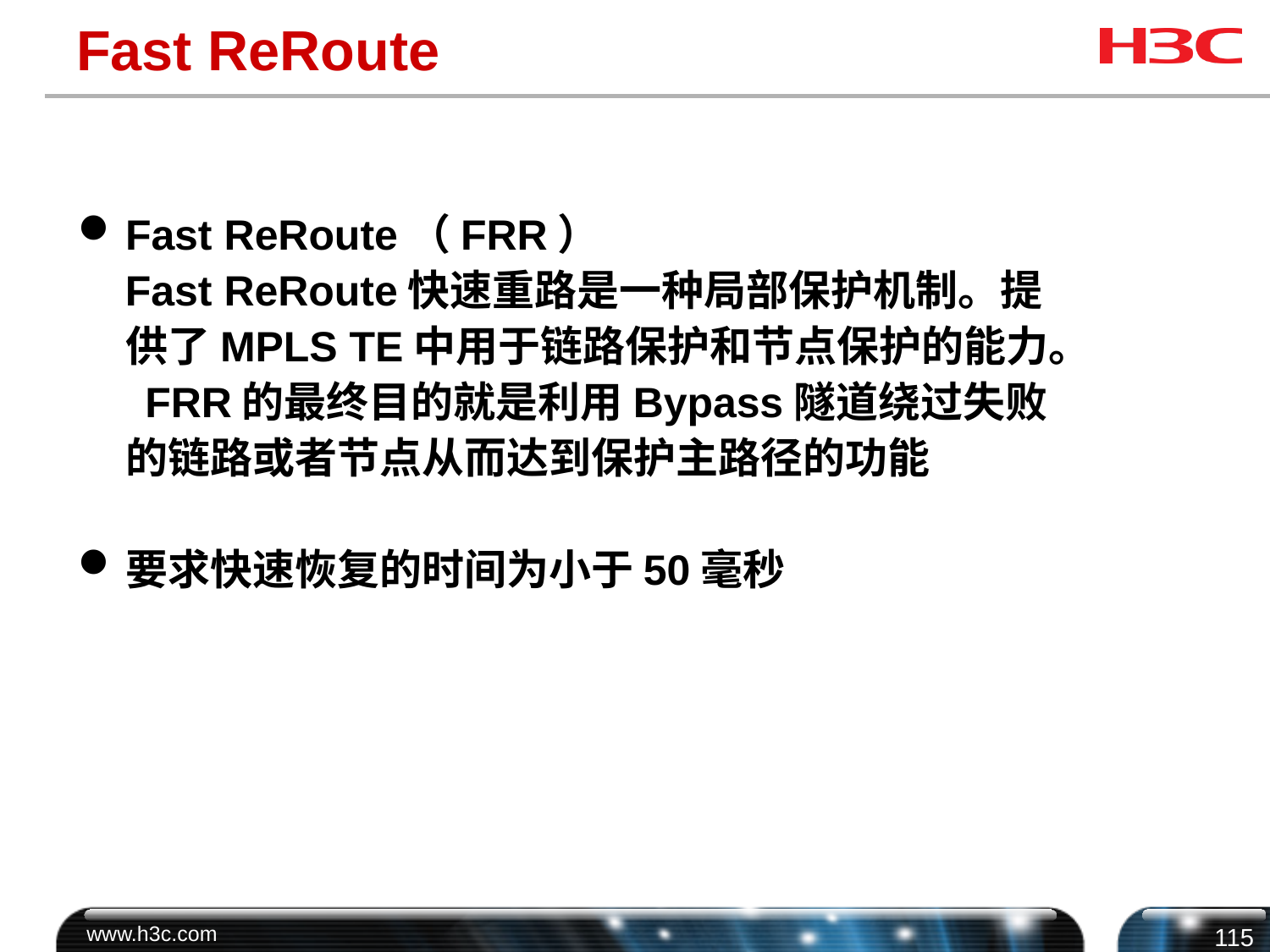

# Fast ReRoute
Fast ReRoute（FRR）
    Fast ReRoute快速重路是一种局部保护机制。提供了MPLS TE中用于链路保护和节点保护的能力。 FRR的最终目的就是利用Bypass隧道绕过失败的链路或者节点从而达到保护主路径的功能

要求快速恢复的时间为小于50毫秒